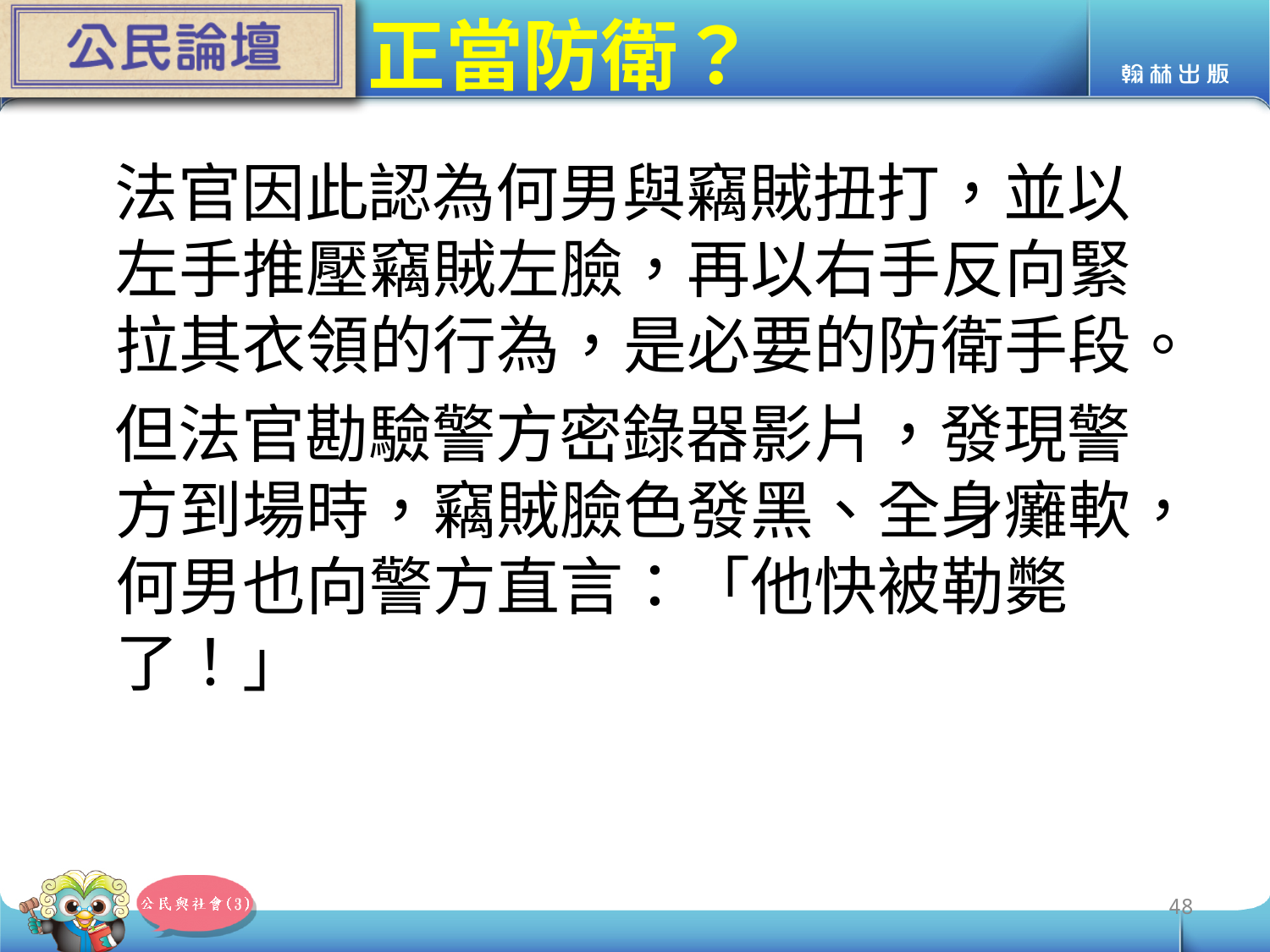

# 正當防衛？
法官因此認為何男與竊賊扭打，並以左手推壓竊賊左臉，再以右手反向緊拉其衣領的行為，是必要的防衛手段。
但法官勘驗警方密錄器影片，發現警方到場時，竊賊臉色發黑、全身癱軟，何男也向警方直言：「他快被勒斃了！」
48